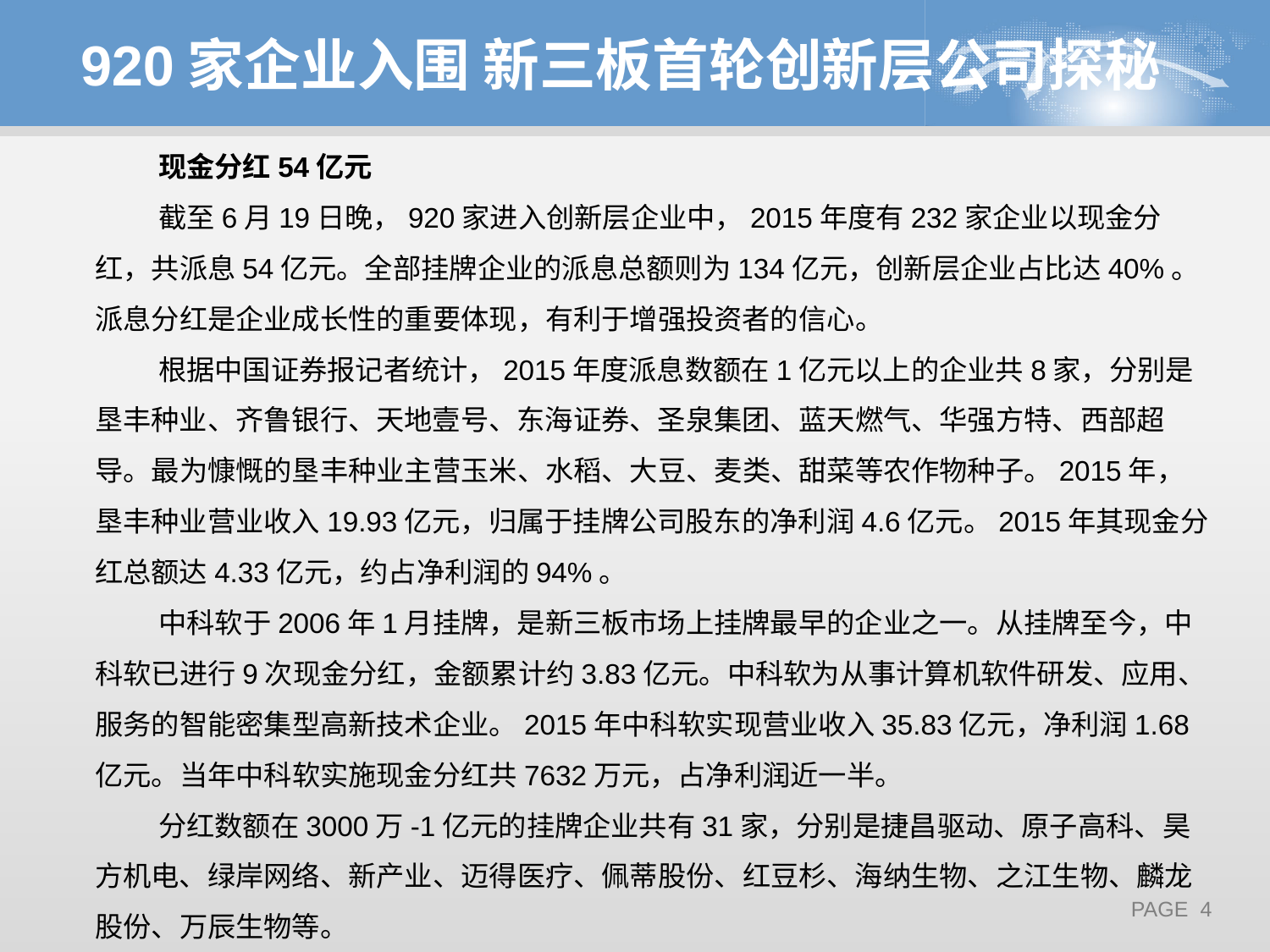

920家企业入围 新三板首轮创新层公司探秘
现金分红54亿元
截至6月19日晚，920家进入创新层企业中，2015年度有232家企业以现金分红，共派息54亿元。全部挂牌企业的派息总额则为134亿元，创新层企业占比达40%。派息分红是企业成长性的重要体现，有利于增强投资者的信心。
根据中国证券报记者统计，2015年度派息数额在1亿元以上的企业共8家，分别是垦丰种业、齐鲁银行、天地壹号、东海证券、圣泉集团、蓝天燃气、华强方特、西部超导。最为慷慨的垦丰种业主营玉米、水稻、大豆、麦类、甜菜等农作物种子。2015年，垦丰种业营业收入19.93亿元，归属于挂牌公司股东的净利润4.6亿元。2015年其现金分红总额达4.33亿元，约占净利润的94%。
中科软于2006年1月挂牌，是新三板市场上挂牌最早的企业之一。从挂牌至今，中科软已进行9次现金分红，金额累计约3.83亿元。中科软为从事计算机软件研发、应用、服务的智能密集型高新技术企业。2015年中科软实现营业收入35.83亿元，净利润1.68亿元。当年中科软实施现金分红共7632万元，占净利润近一半。
分红数额在3000万-1亿元的挂牌企业共有31家，分别是捷昌驱动、原子高科、昊方机电、绿岸网络、新产业、迈得医疗、佩蒂股份、红豆杉、海纳生物、之江生物、麟龙股份、万辰生物等。